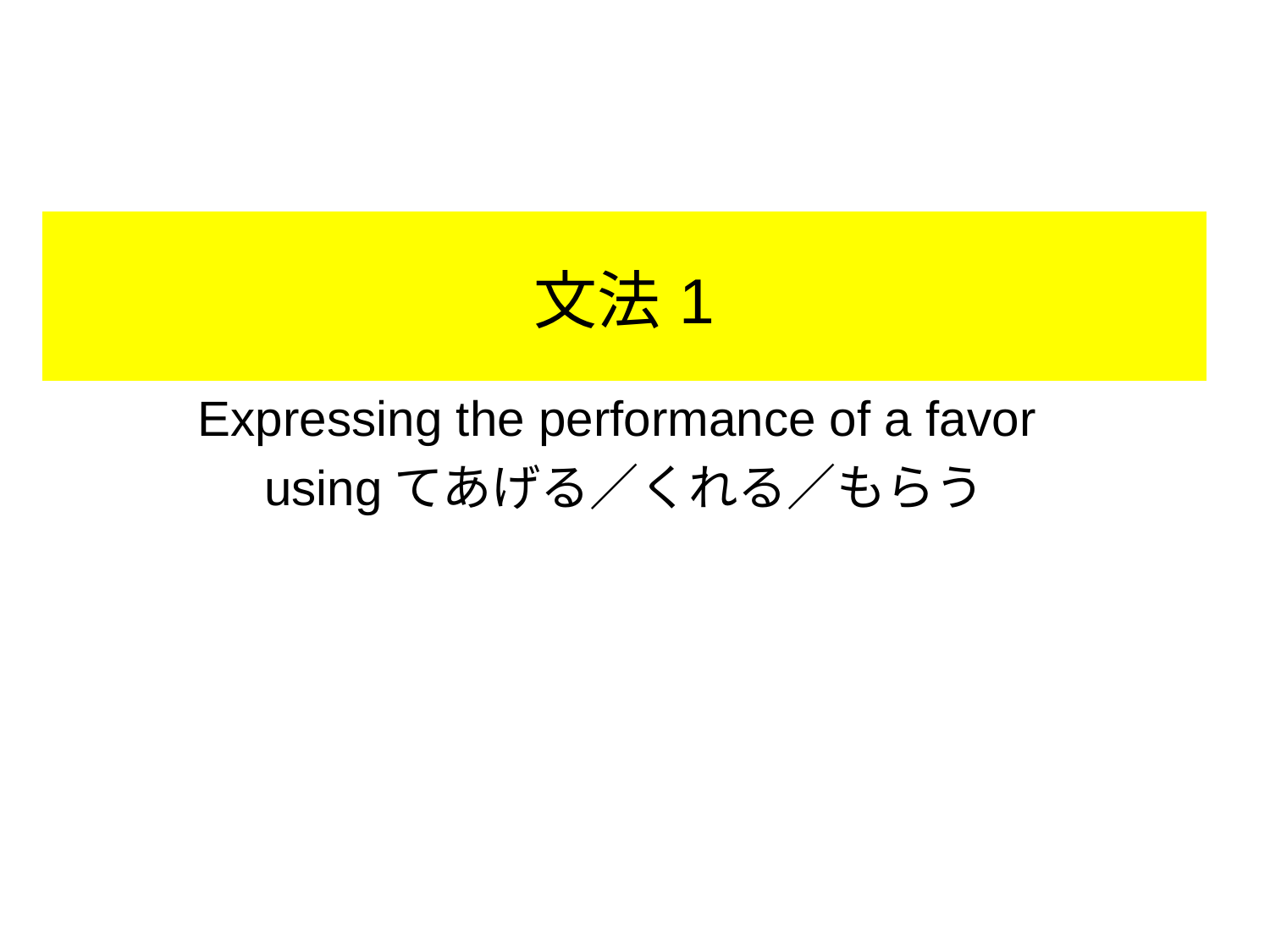

# 文法1
Expressing the performance of a favor
usingてあげる／くれる／もらう